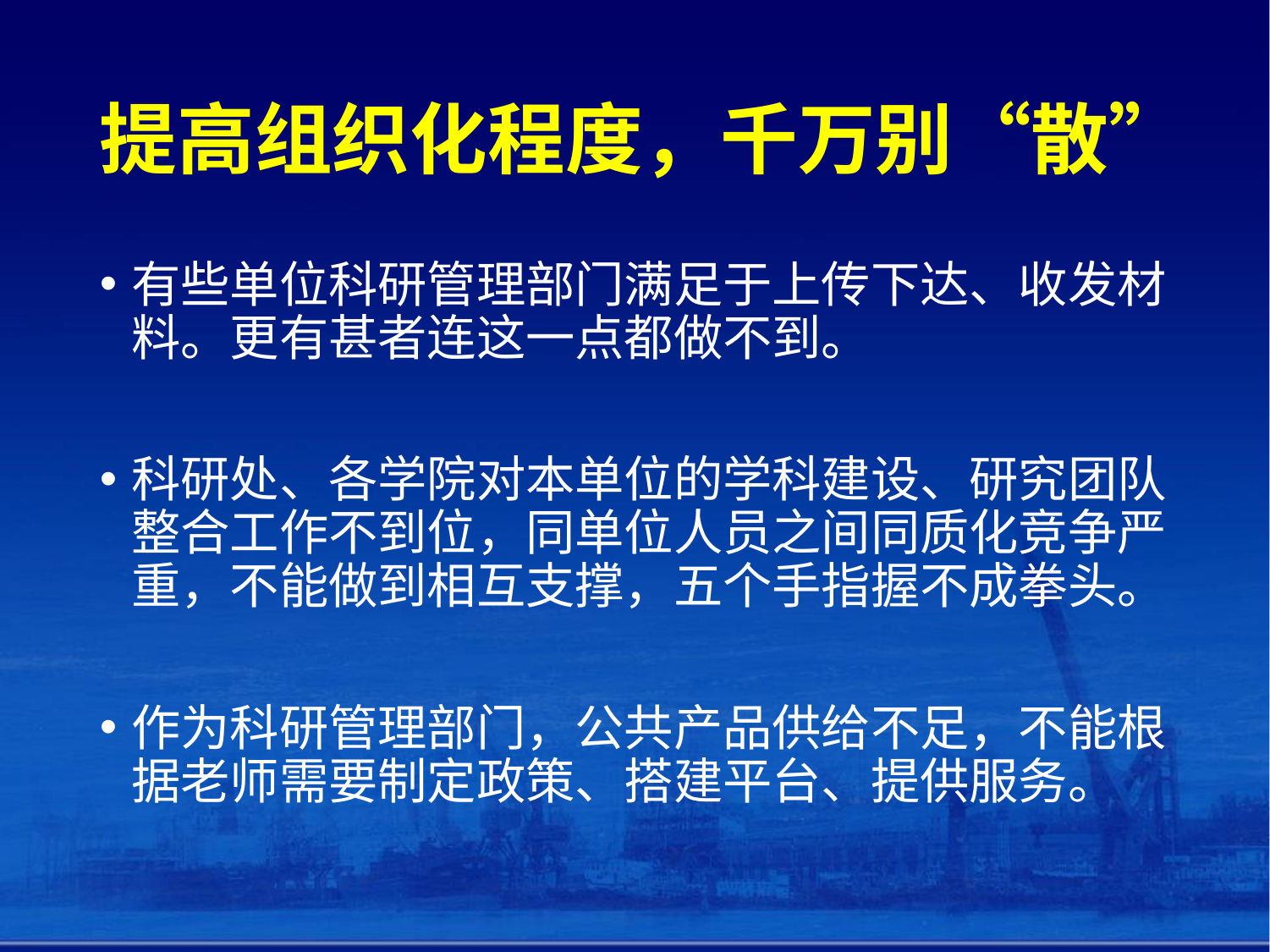

# 提高组织化程度，千万别“散”
有些单位科研管理部门满足于上传下达、收发材料。更有甚者连这一点都做不到。

科研处、各学院对本单位的学科建设、研究团队整合工作不到位，同单位人员之间同质化竞争严重，不能做到相互支撑，五个手指握不成拳头。

作为科研管理部门，公共产品供给不足，不能根据老师需要制定政策、搭建平台、提供服务。